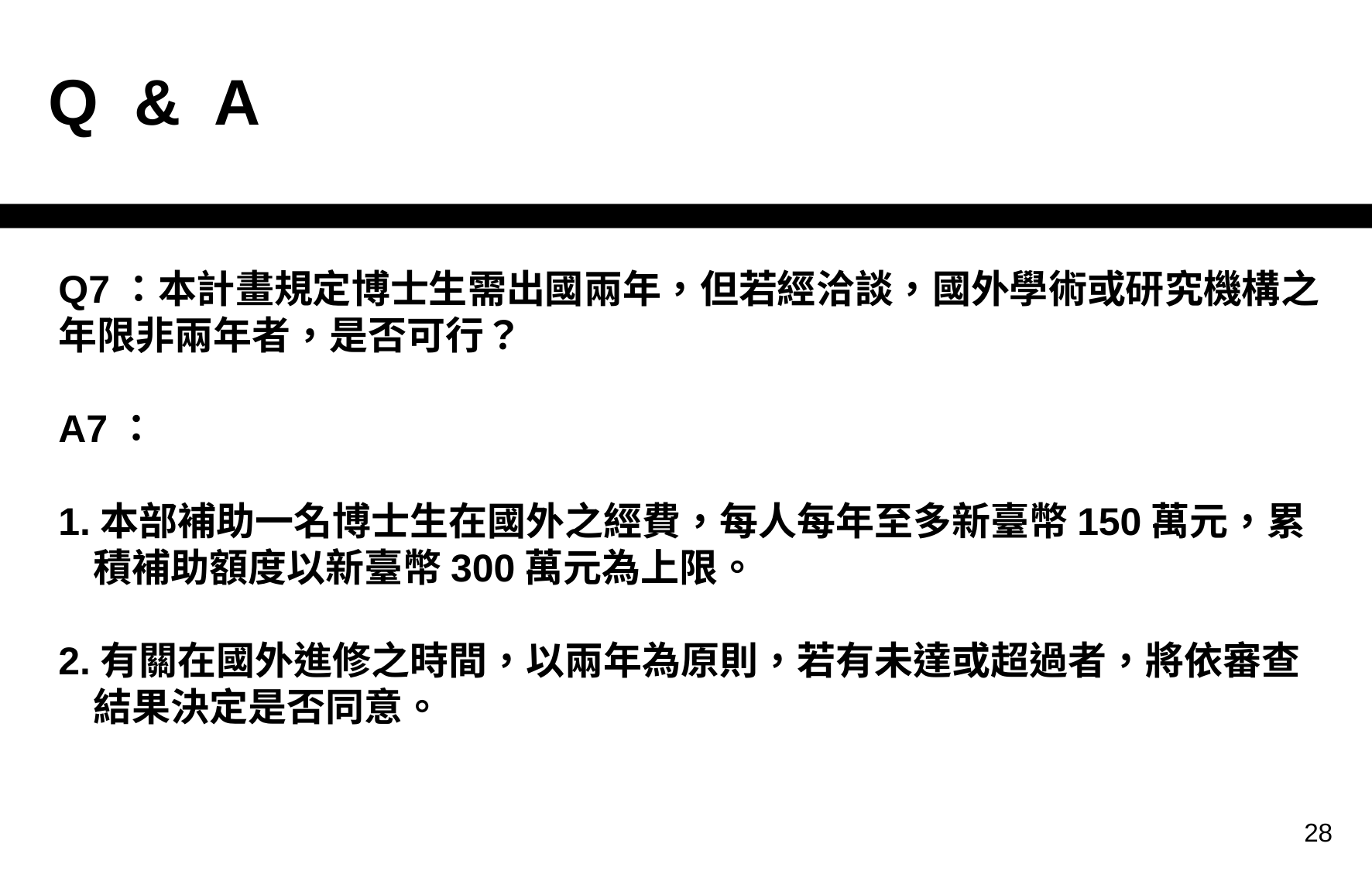

| Q & A |
| --- |

Q7：本計畫規定博士生需出國兩年，但若經洽談，國外學術或研究機構之年限非兩年者，是否可行？

A7：

1.本部補助一名博士生在國外之經費，每人每年至多新臺幣150萬元，累積補助額度以新臺幣300萬元為上限。

2.有關在國外進修之時間，以兩年為原則，若有未達或超過者，將依審查結果決定是否同意。
28